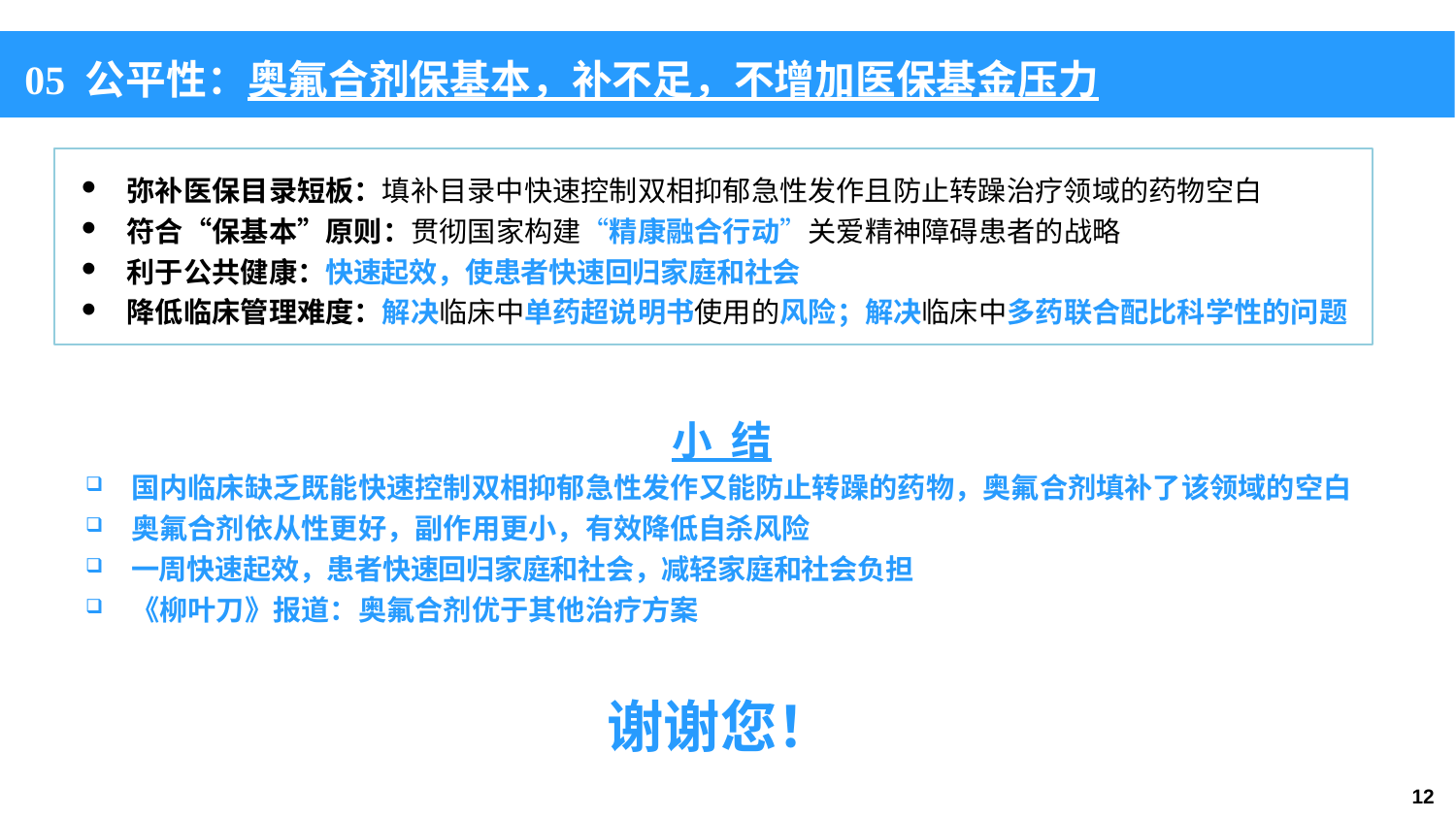

05 公平性：奥氟合剂保基本，补不足，不增加医保基金压力
弥补医保目录短板：填补目录中快速控制双相抑郁急性发作且防止转躁治疗领域的药物空白
符合“保基本”原则：贯彻国家构建“精康融合行动”关爱精神障碍患者的战略
利于公共健康：快速起效，使患者快速回归家庭和社会
降低临床管理难度：解决临床中单药超说明书使用的风险；解决临床中多药联合配比科学性的问题

小  结
国内临床缺乏既能快速控制双相抑郁急性发作又能防止转躁的药物，奥氟合剂填补了该领域的空白
奥氟合剂依从性更好，副作用更小，有效降低自杀风险
一周快速起效，患者快速回归家庭和社会，减轻家庭和社会负担
《柳叶刀》报道：奥氟合剂优于其他治疗方案
谢谢您！